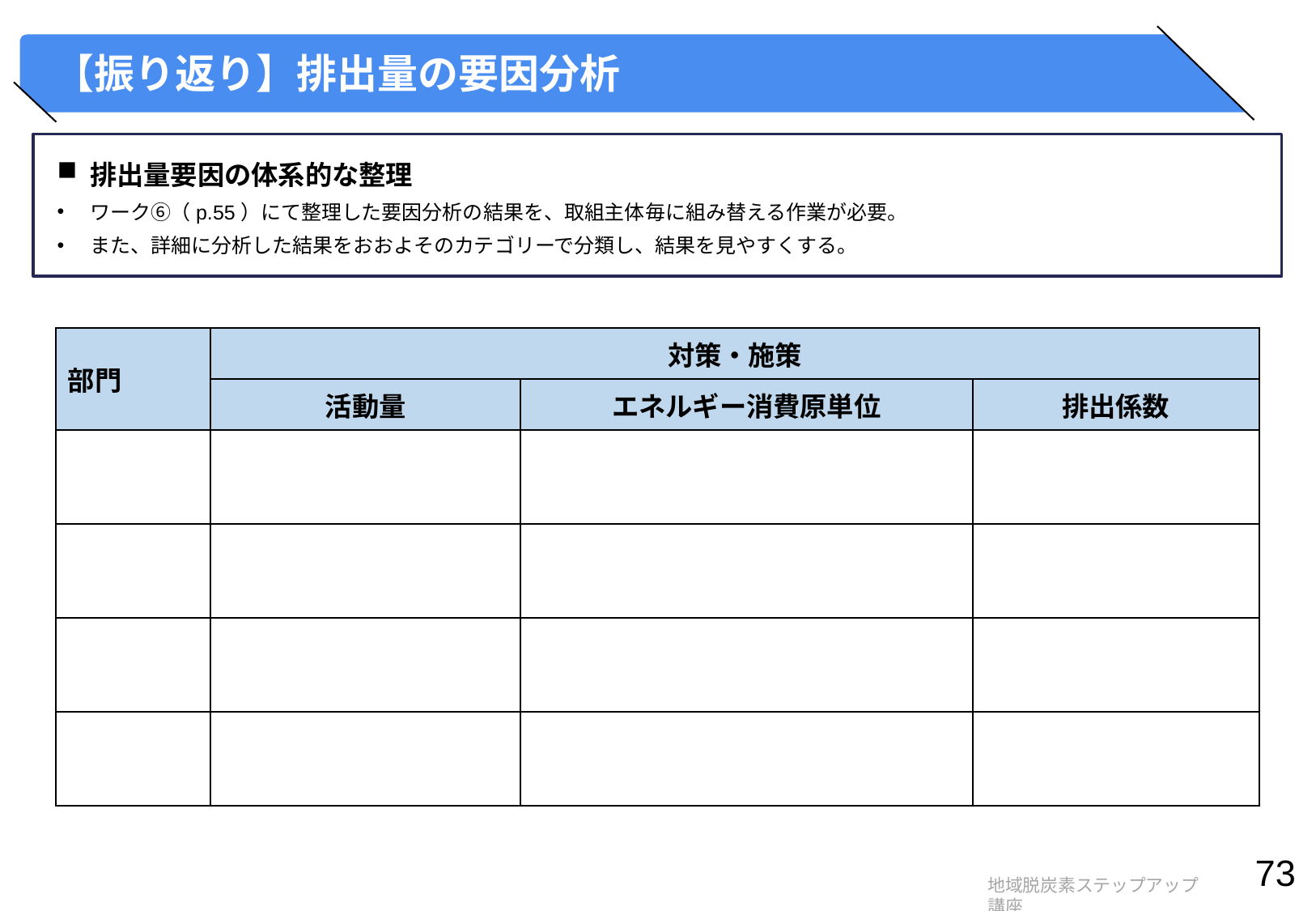

# 【振り返り】排出量の要因分析
排出量要因の体系的な整理
ワーク⑥（p.55）にて整理した要因分析の結果を、取組主体毎に組み替える作業が必要。
また、詳細に分析した結果をおおよそのカテゴリーで分類し、結果を見やすくする。
| 部門 | 対策・施策 |  |  |
| --- | --- | --- | --- |
| 部門 | 活動量 | エネルギー消費原単位 | 排出係数 |
|  |  |  |  |
|  |  |  |  |
|  |  |  |  |
|  |  |  |  |